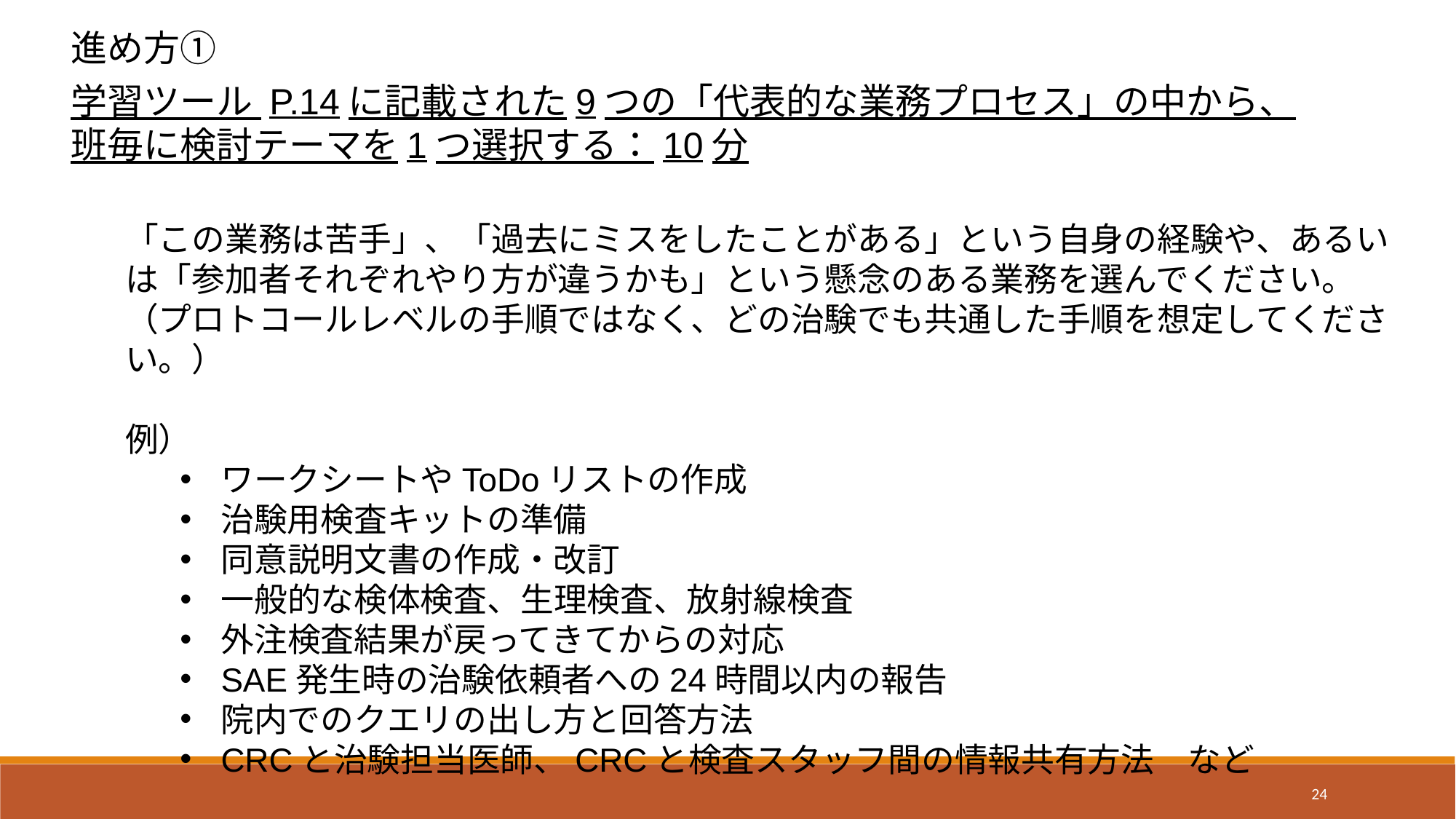

進め方①
学習ツール P.14に記載された9つの「代表的な業務プロセス」の中から、
班毎に検討テーマを1つ選択する：10分

「この業務は苦手」、「過去にミスをしたことがある」という自身の経験や、あるいは「参加者それぞれやり方が違うかも」という懸念のある業務を選んでください。
（プロトコールレベルの手順ではなく、どの治験でも共通した手順を想定してください。）

例）
ワークシートやToDoリストの作成
治験用検査キットの準備
同意説明文書の作成・改訂
一般的な検体検査、生理検査、放射線検査
外注検査結果が戻ってきてからの対応
SAE発生時の治験依頼者への24時間以内の報告
院内でのクエリの出し方と回答方法
CRCと治験担当医師、CRCと検査スタッフ間の情報共有方法　など
24